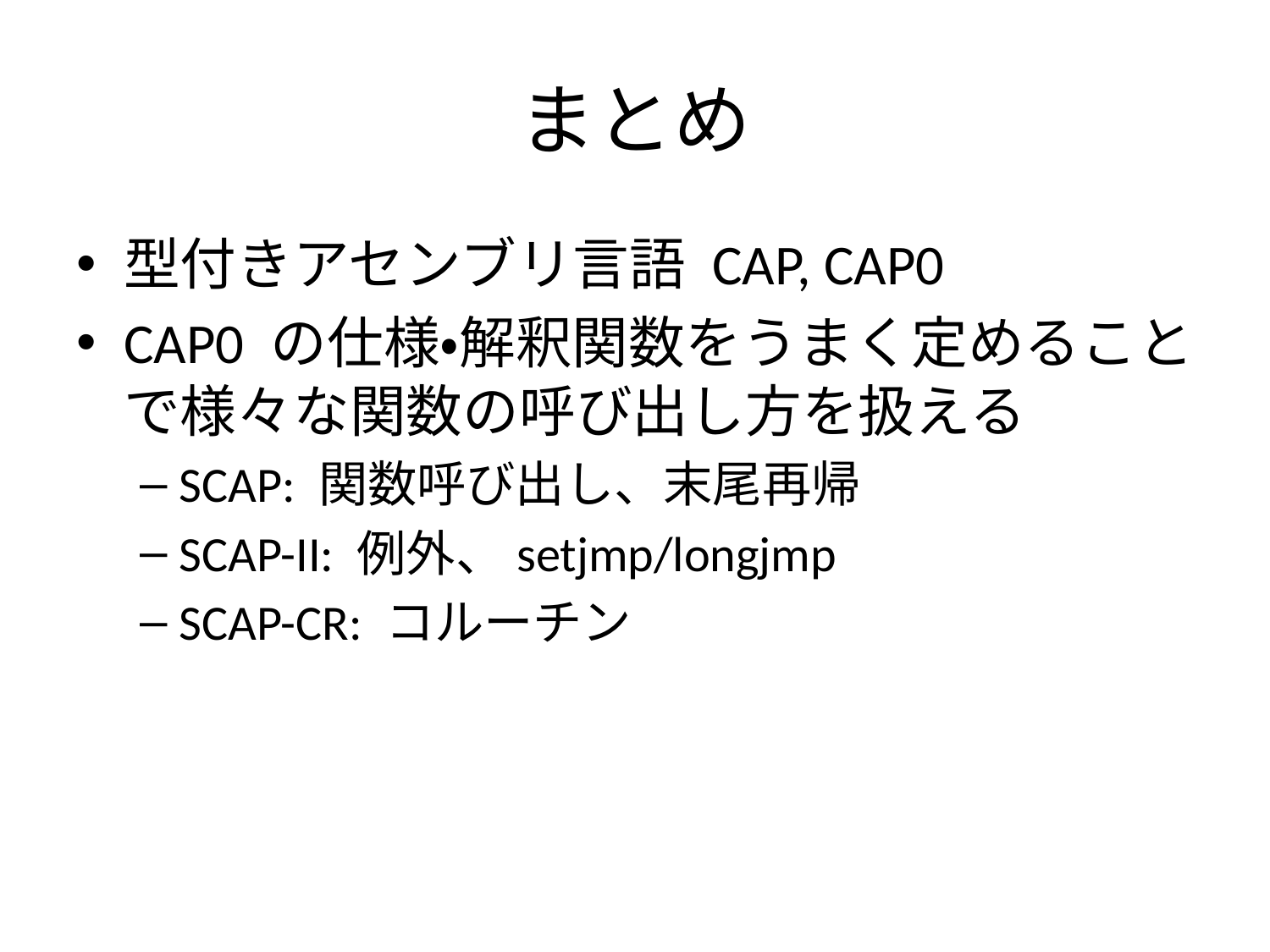

# まとめ
型付きアセンブリ言語 CAP, CAP0
CAP0 の仕様・解釈関数をうまく定めることで様々な関数の呼び出し方を扱える
SCAP: 関数呼び出し、末尾再帰
SCAP-II: 例外、setjmp/longjmp
SCAP-CR: コルーチン